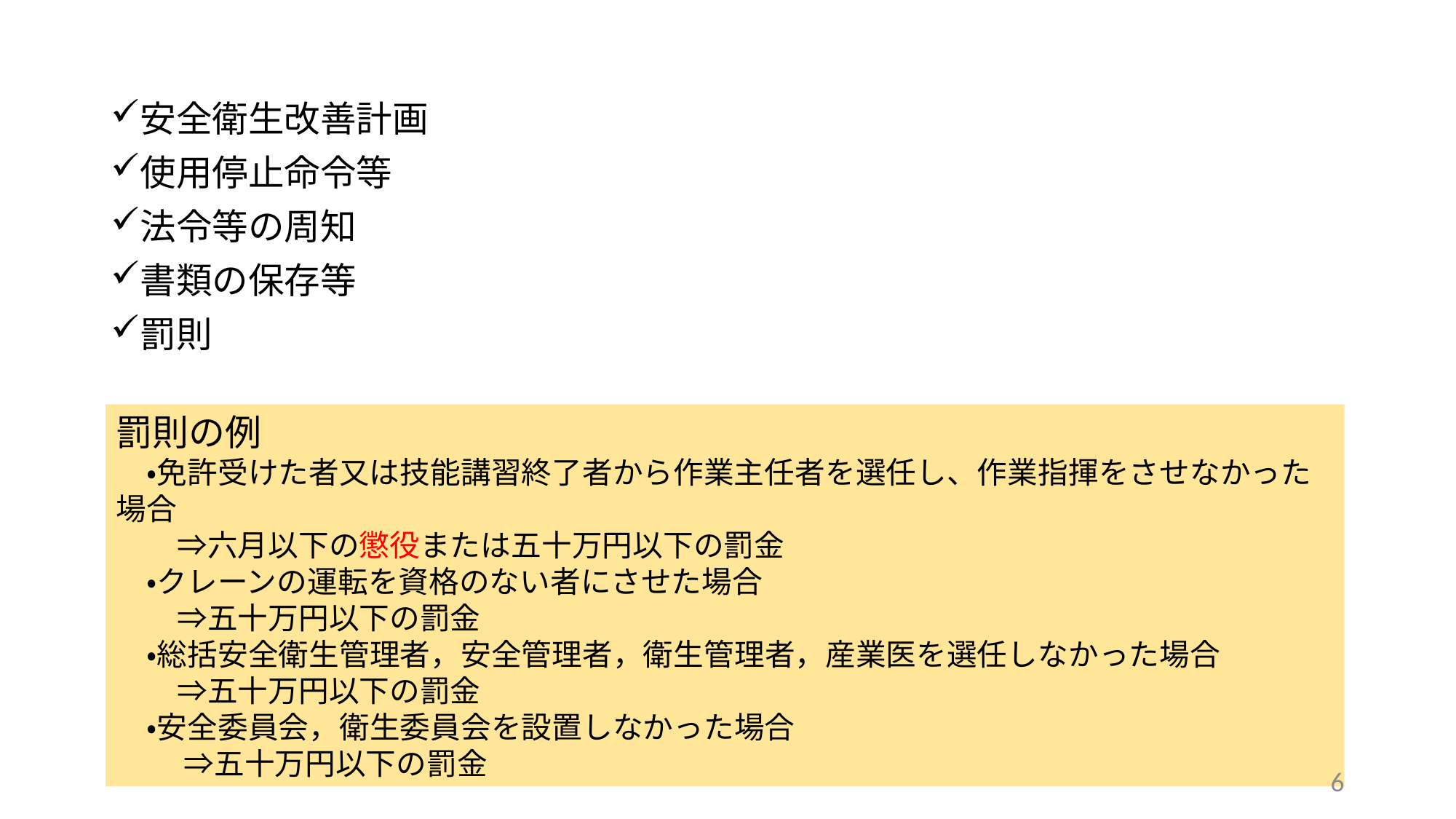

安全衛生改善計画
使用停止命令等
法令等の周知
書類の保存等
罰則
罰則の例
　・免許受けた者又は技能講習終了者から作業主任者を選任し、作業指揮をさせなかった場合
　　⇒六月以下の懲役または五十万円以下の罰金
　・クレーンの運転を資格のない者にさせた場合
　　⇒五十万円以下の罰金
　・総括安全衛生管理者，安全管理者，衛生管理者，産業医を選任しなかった場合
　　⇒五十万円以下の罰金
　・安全委員会，衛生委員会を設置しなかった場合
　　 ⇒五十万円以下の罰金
6